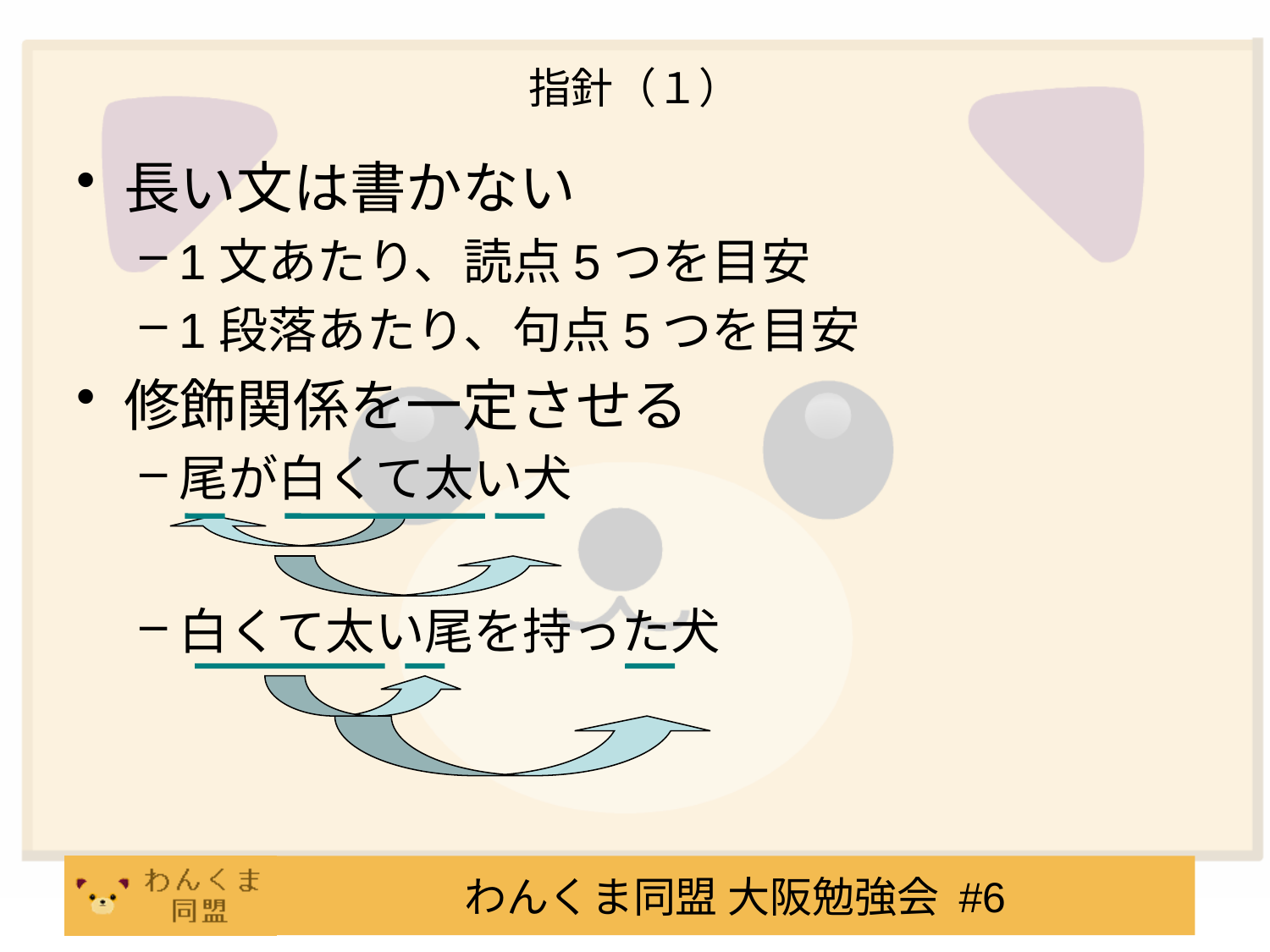

# 指針（１）
長い文は書かない
1文あたり、読点5つを目安
1段落あたり、句点5つを目安
修飾関係を一定させる
尾が白くて太い犬

白くて太い尾を持った犬